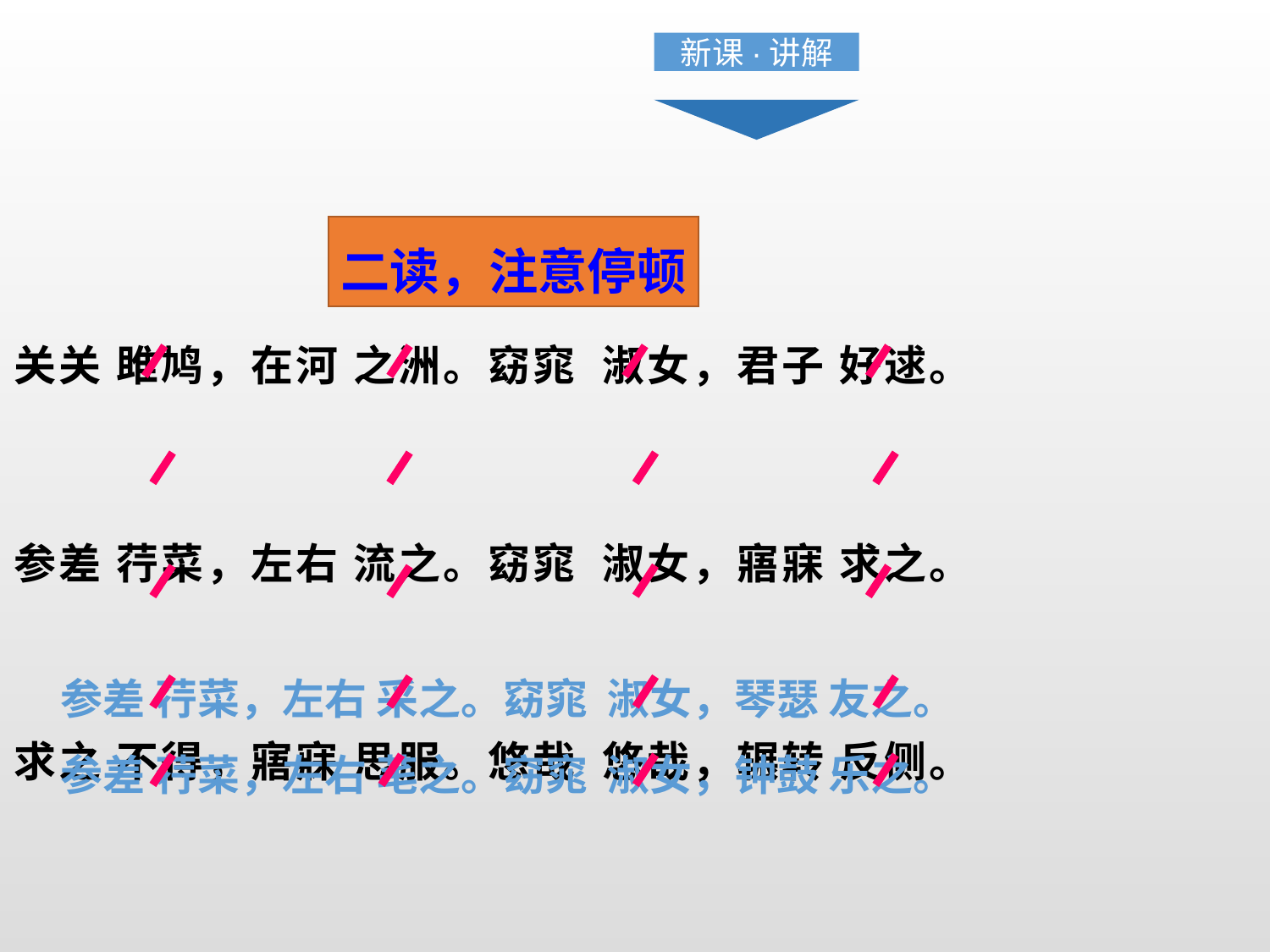

新课·讲解

二读，注意停顿
关关 雎鸠，在河 之洲。窈窕  淑女，君子 好逑。
参差 荇菜，左右 流之。窈窕  淑女，寤寐 求之。
求之 不得，寤寐 思服。悠哉  悠哉，辗转 反侧。

参差 荇菜，左右 采之。窈窕  淑女，琴瑟 友之。
参差 荇菜，左右 芼之。窈窕  淑女，钟鼓 乐之。